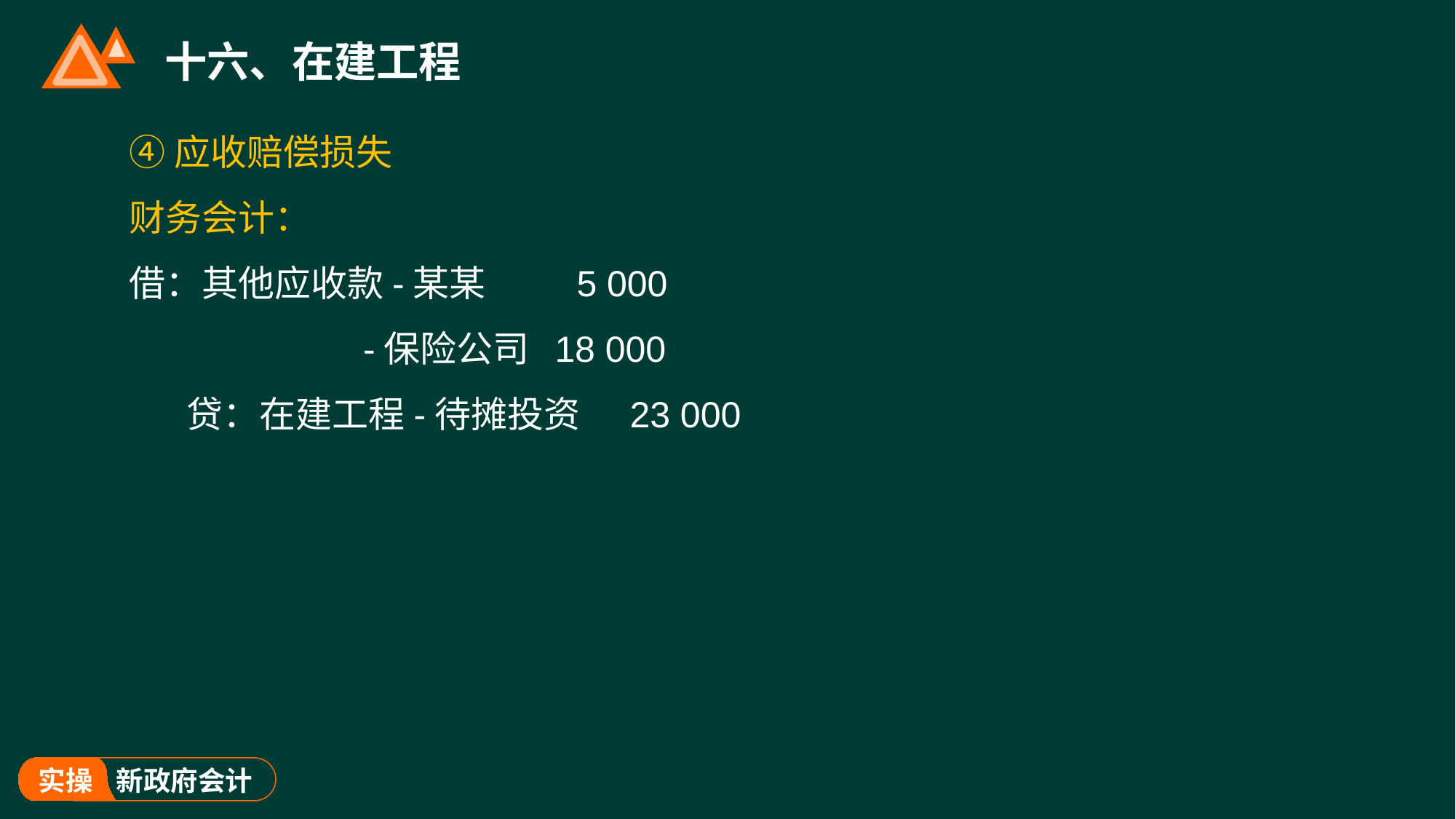

# 十六、在建工程
④应收赔偿损失
财务会计：
借：其他应收款-某某          5 000
                       -保险公司  18 000
      贷：在建工程-待摊投资     23 000